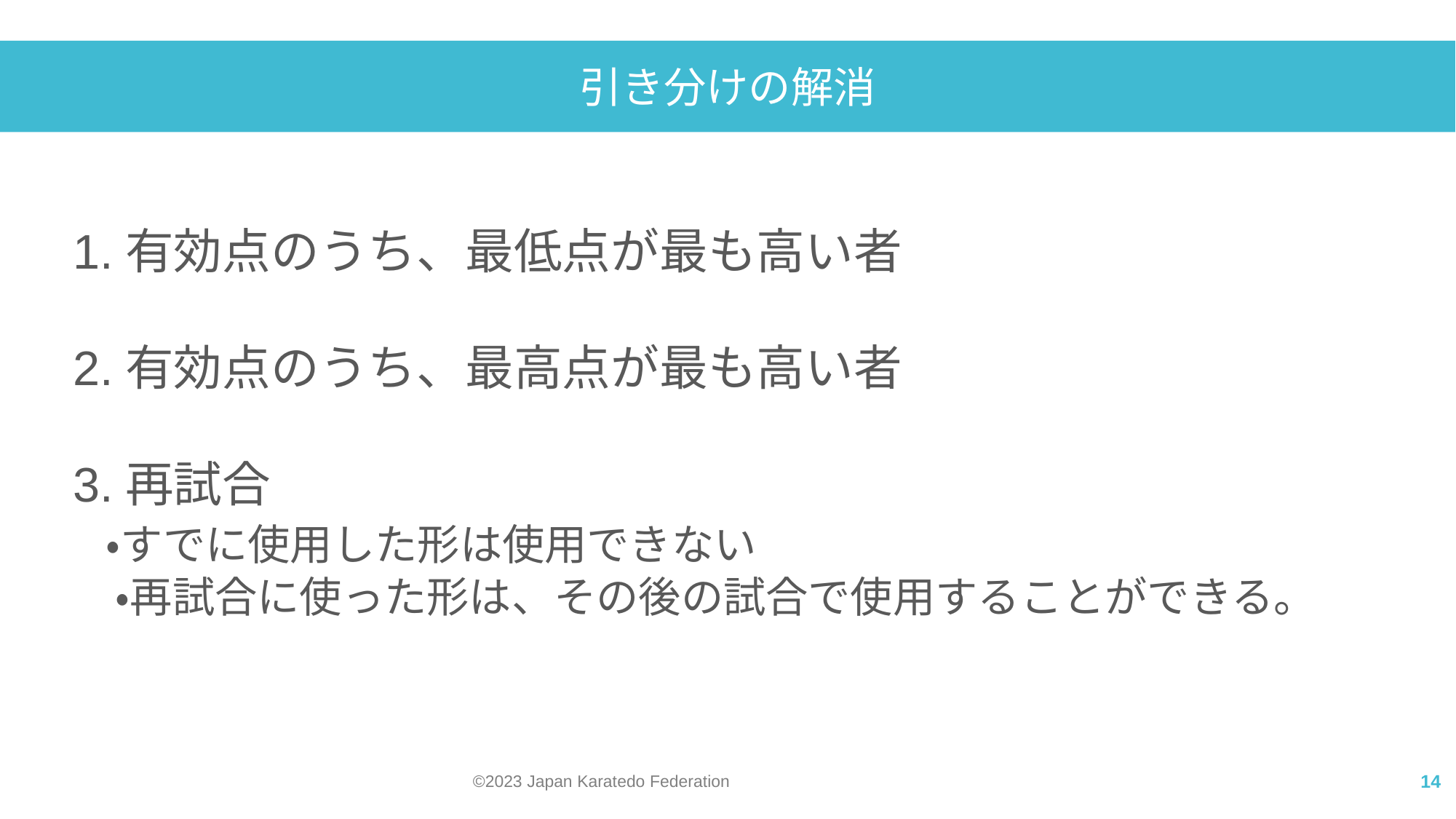

引き分けの解消
1.有効点のうち、最低点が最も高い者
2.有効点のうち、最高点が最も高い者
3.再試合
   ・すでに使用した形は使用できない
　・再試合に使った形は、その後の試合で使用することができる。
©️2023 Japan Karatedo Federation
14